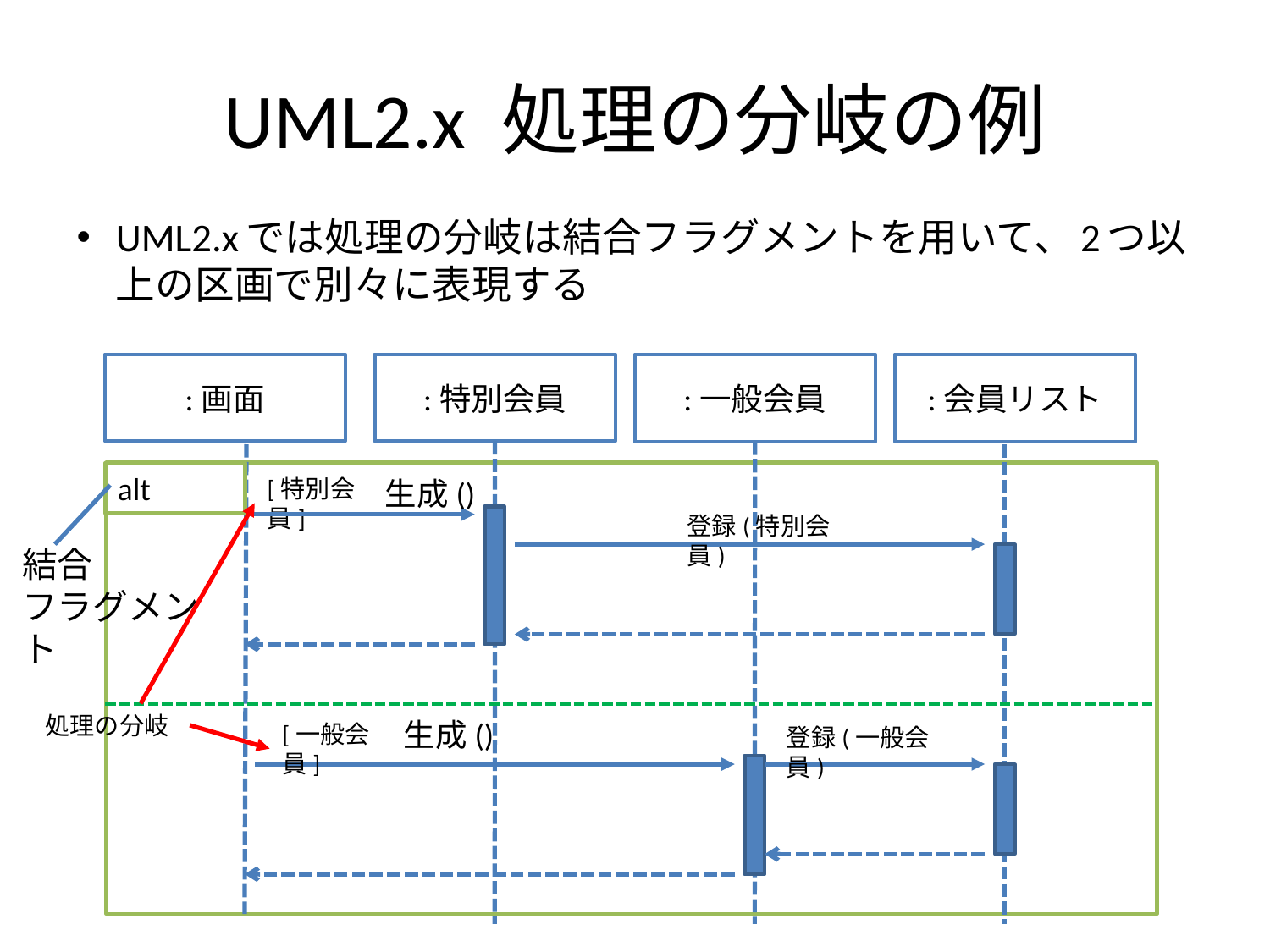

# UML2.x 処理の分岐の例
UML2.xでは処理の分岐は結合フラグメントを用いて、2つ以上の区画で別々に表現する
:画面
:特別会員
:一般会員
:会員リスト

alt
[特別会員]
生成()
登録(特別会員)

結合
フラグメント

処理の分岐
生成()
[一般会員]
登録(一般会員)